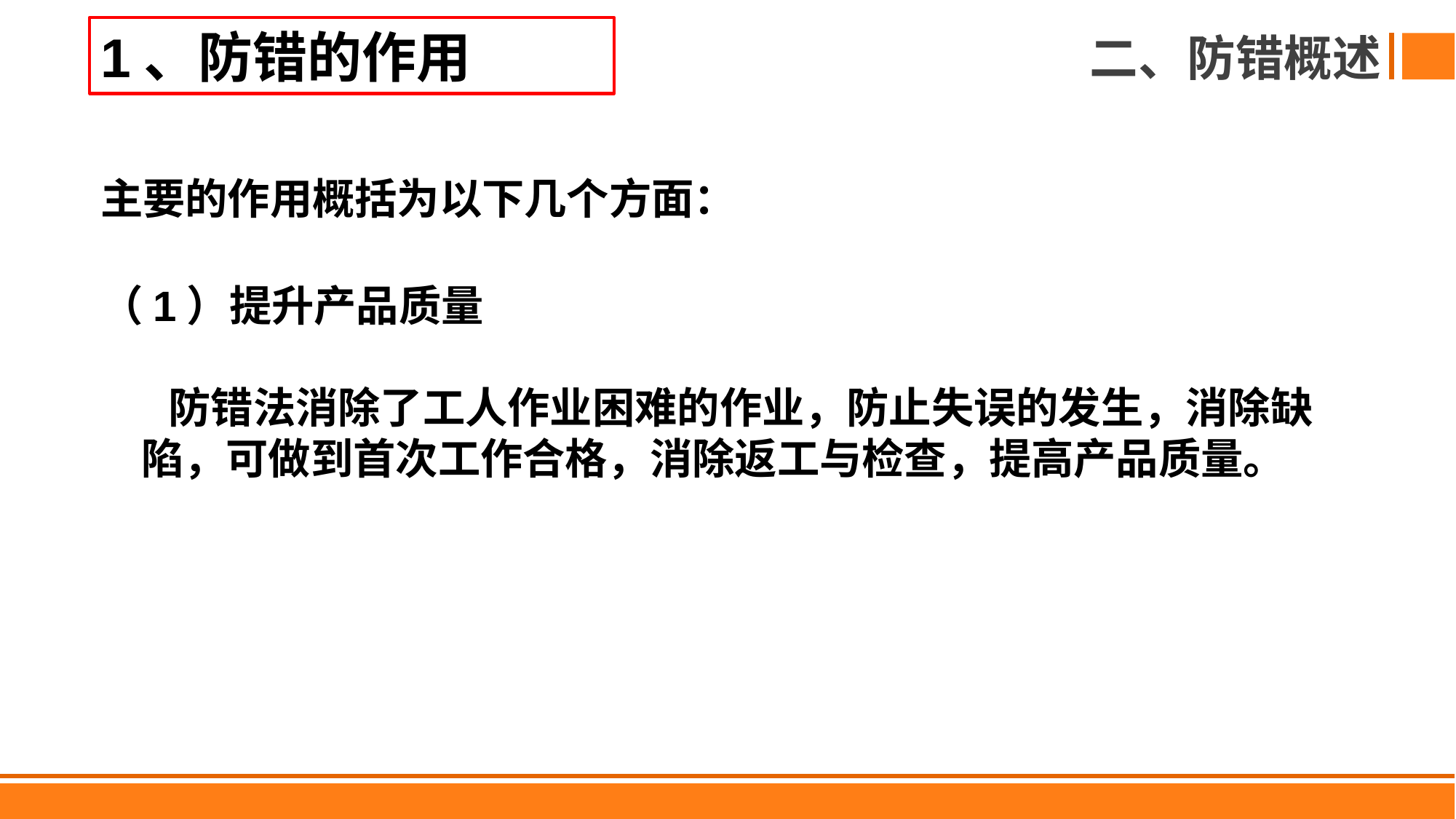

1、防错的作用
二、防错概述

主要的作用概括为以下几个方面：
（1）提升产品质量

      防错法消除了工人作业困难的作业，防止失误的发生，消除缺陷，可做到首次工作合格，消除返工与检查，提高产品质量。